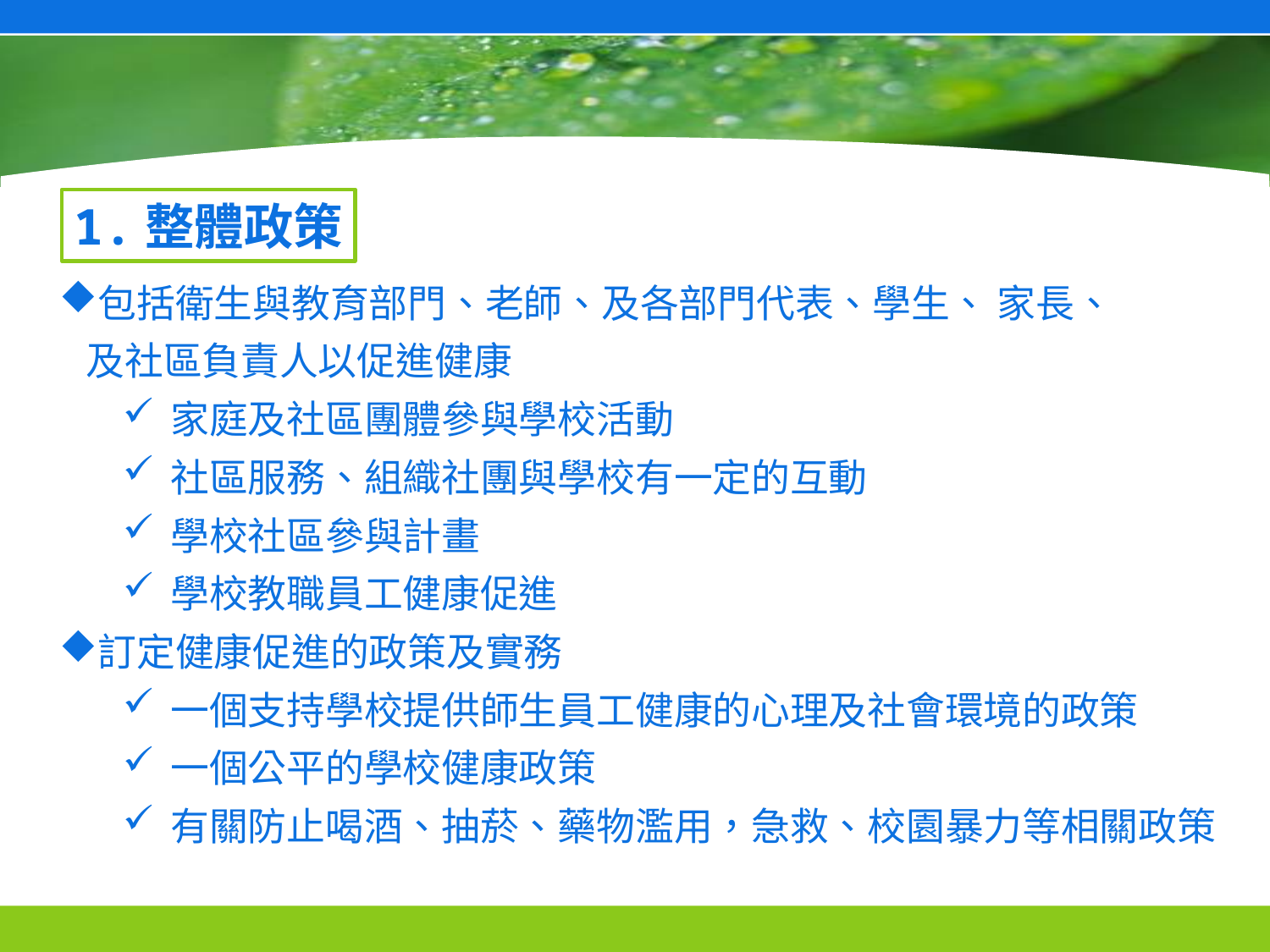

1.整體政策
包括衛生與教育部門、老師、及各部門代表、學生、 家長、
  及社區負責人以促進健康
家庭及社區團體參與學校活動
社區服務、組織社團與學校有一定的互動
學校社區參與計畫
學校教職員工健康促進
訂定健康促進的政策及實務
一個支持學校提供師生員工健康的心理及社會環境的政策
一個公平的學校健康政策
有關防止喝酒、抽菸、藥物濫用，急救、校園暴力等相關政策